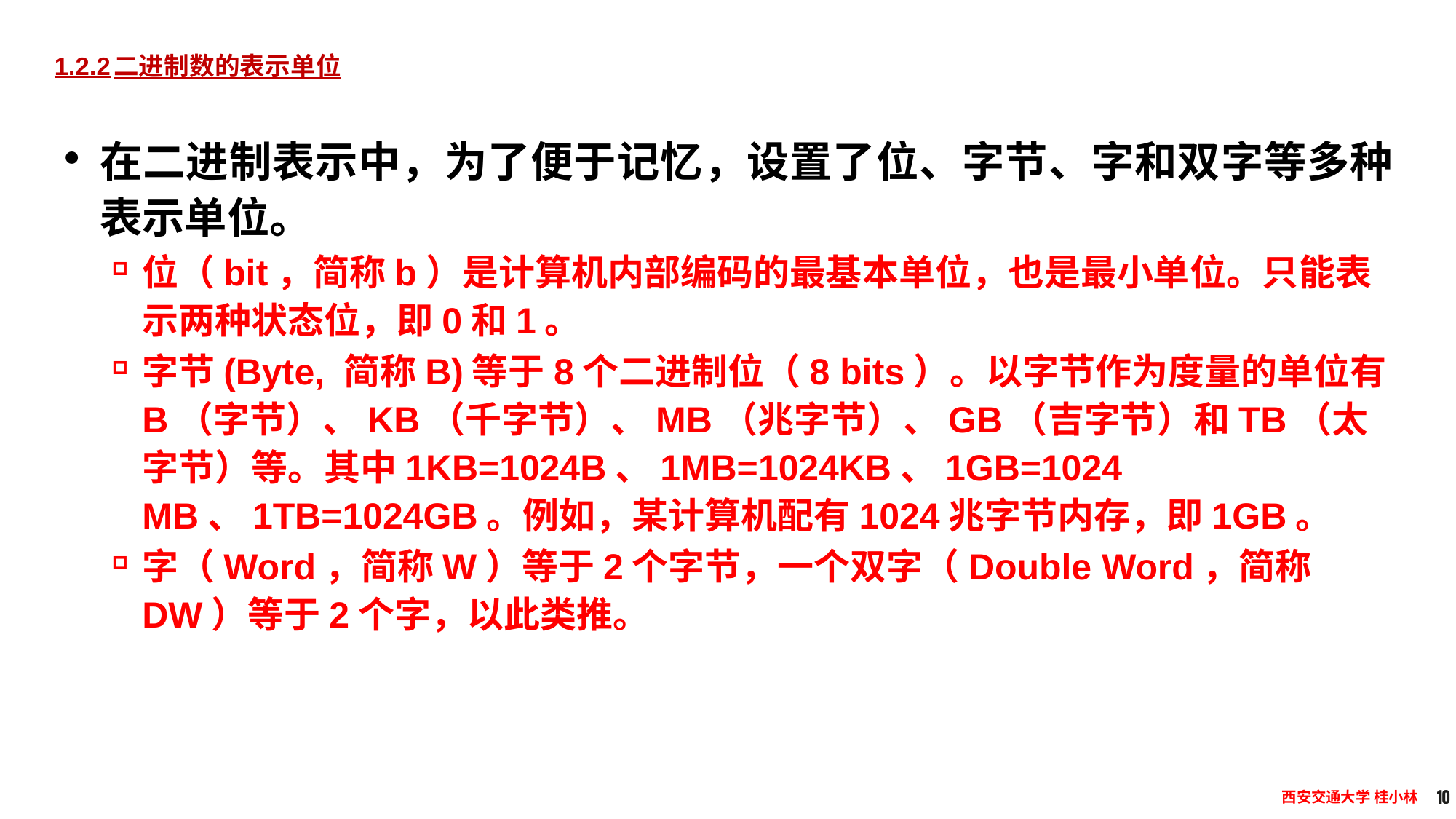

# 1.2.2二进制数的表示单位
在二进制表示中，为了便于记忆，设置了位、字节、字和双字等多种表示单位。
位（bit，简称b）是计算机内部编码的最基本单位，也是最小单位。只能表示两种状态位，即0和1。
字节(Byte, 简称B)等于8个二进制位（8 bits）。以字节作为度量的单位有B（字节）、KB（千字节）、MB（兆字节）、GB（吉字节）和TB（太字节）等。其中1KB=1024B、1MB=1024KB、1GB=1024 MB、1TB=1024GB。例如，某计算机配有1024兆字节内存，即1GB。
字（Word，简称W）等于2个字节，一个双字（Double Word，简称DW）等于2个字，以此类推。